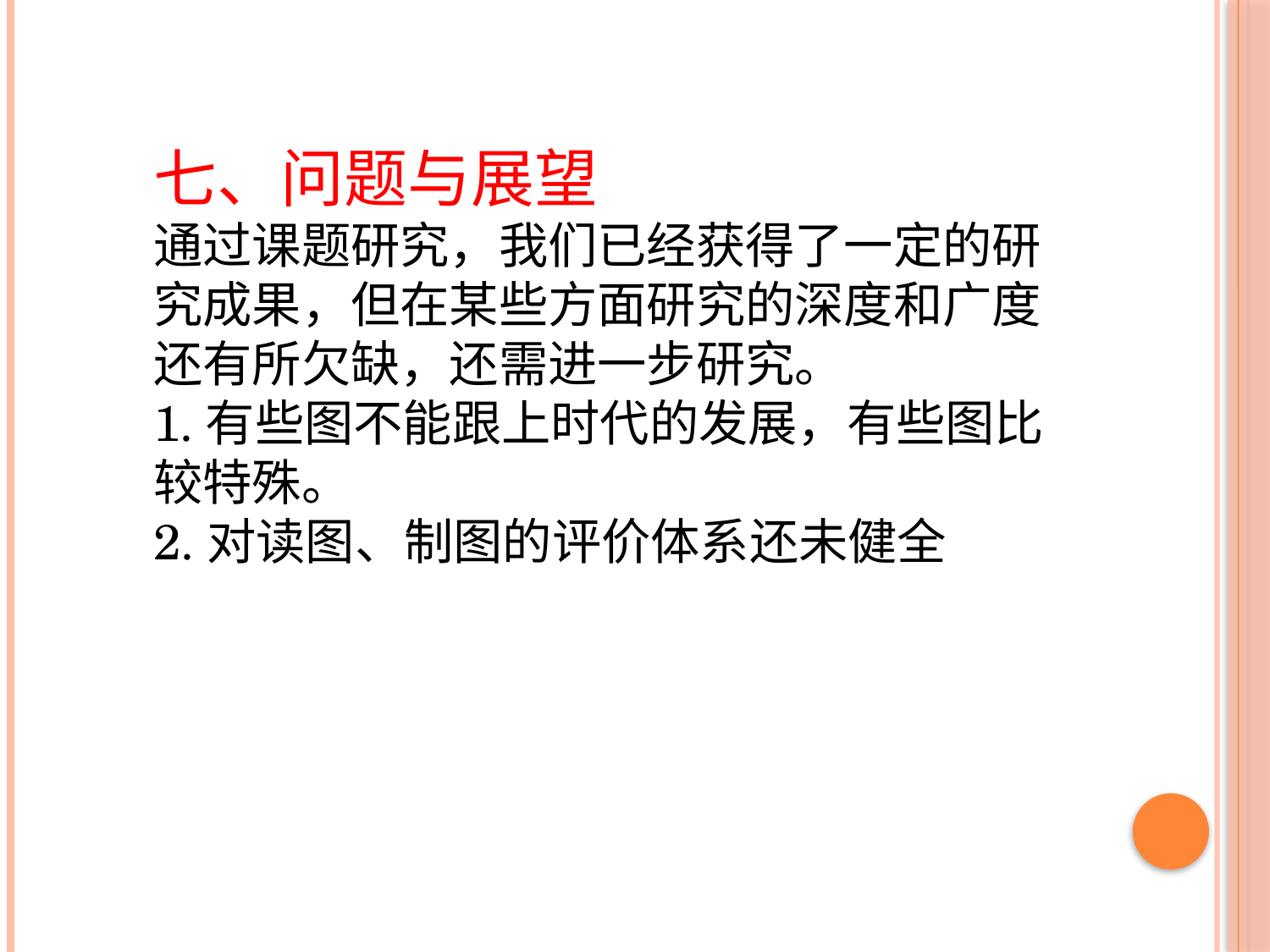

七、问题与展望
通过课题研究，我们已经获得了一定的研究成果，但在某些方面研究的深度和广度还有所欠缺，还需进一步研究。
1.有些图不能跟上时代的发展，有些图比较特殊。
2.对读图、制图的评价体系还未健全